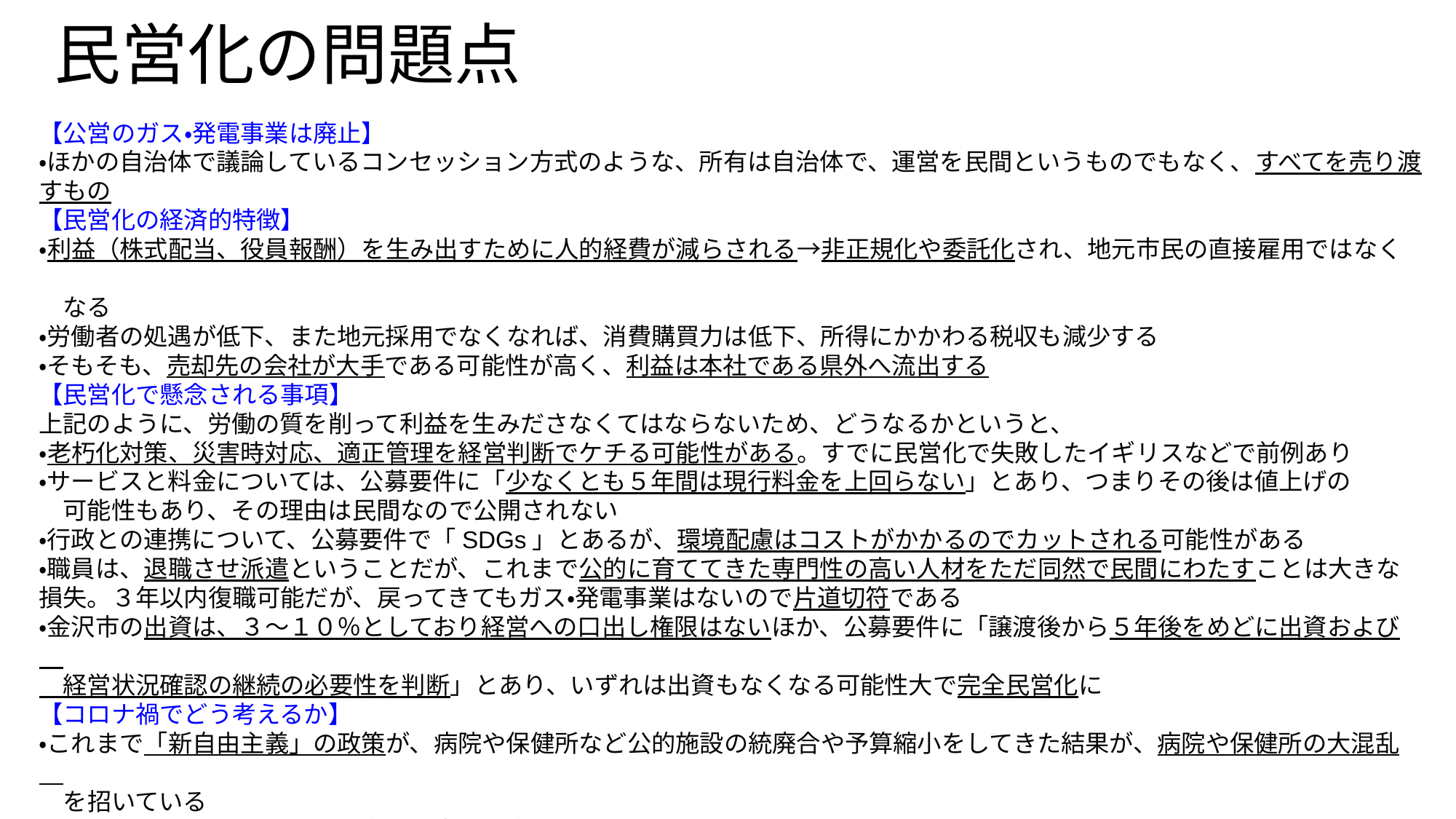

# 民営化の問題点
【公営のガス・発電事業は廃止】
・ほかの自治体で議論しているコンセッション方式のような、所有は自治体で、運営を民間というものでもなく、すべてを売り渡すもの
【民営化の経済的特徴】
・利益（株式配当、役員報酬）を生み出すために人的経費が減らされる→非正規化や委託化され、地元市民の直接雇用ではなく
　なる
・労働者の処遇が低下、また地元採用でなくなれば、消費購買力は低下、所得にかかわる税収も減少する
・そもそも、売却先の会社が大手である可能性が高く、利益は本社である県外へ流出する
【民営化で懸念される事項】
上記のように、労働の質を削って利益を生みださなくてはならないため、どうなるかというと、
・老朽化対策、災害時対応、適正管理を経営判断でケチる可能性がある。すでに民営化で失敗したイギリスなどで前例あり
・サービスと料金については、公募要件に「少なくとも５年間は現行料金を上回らない」とあり、つまりその後は値上げの
　可能性もあり、その理由は民間なので公開されない
・行政との連携について、公募要件で「SDGs」とあるが、環境配慮はコストがかかるのでカットされる可能性がある
・職員は、退職させ派遣ということだが、これまで公的に育ててきた専門性の高い人材をただ同然で民間にわたすことは大きな損失。３年以内復職可能だが、戻ってきてもガス・発電事業はないので片道切符である
・金沢市の出資は、３～１０％としており経営への口出し権限はないほか、公募要件に「譲渡後から５年後をめどに出資および
　経営状況確認の継続の必要性を判断」とあり、いずれは出資もなくなる可能性大で完全民営化に
【コロナ禍でどう考えるか】
・これまで「新自由主義」の政策が、病院や保健所など公的施設の統廃合や予算縮小をしてきた結果が、病院や保健所の大混乱
　を招いている
・公共施設やライフラインの使命は、市民の命と生活を守ることであり、もうけを生み出す道具にすることではない
・イギリスやフランスでは民営化で株式配当は増える一方、市民サービスは低下したという経験から「再公営化」が今のトレン
　ドであり、コロナで拍車がかかる